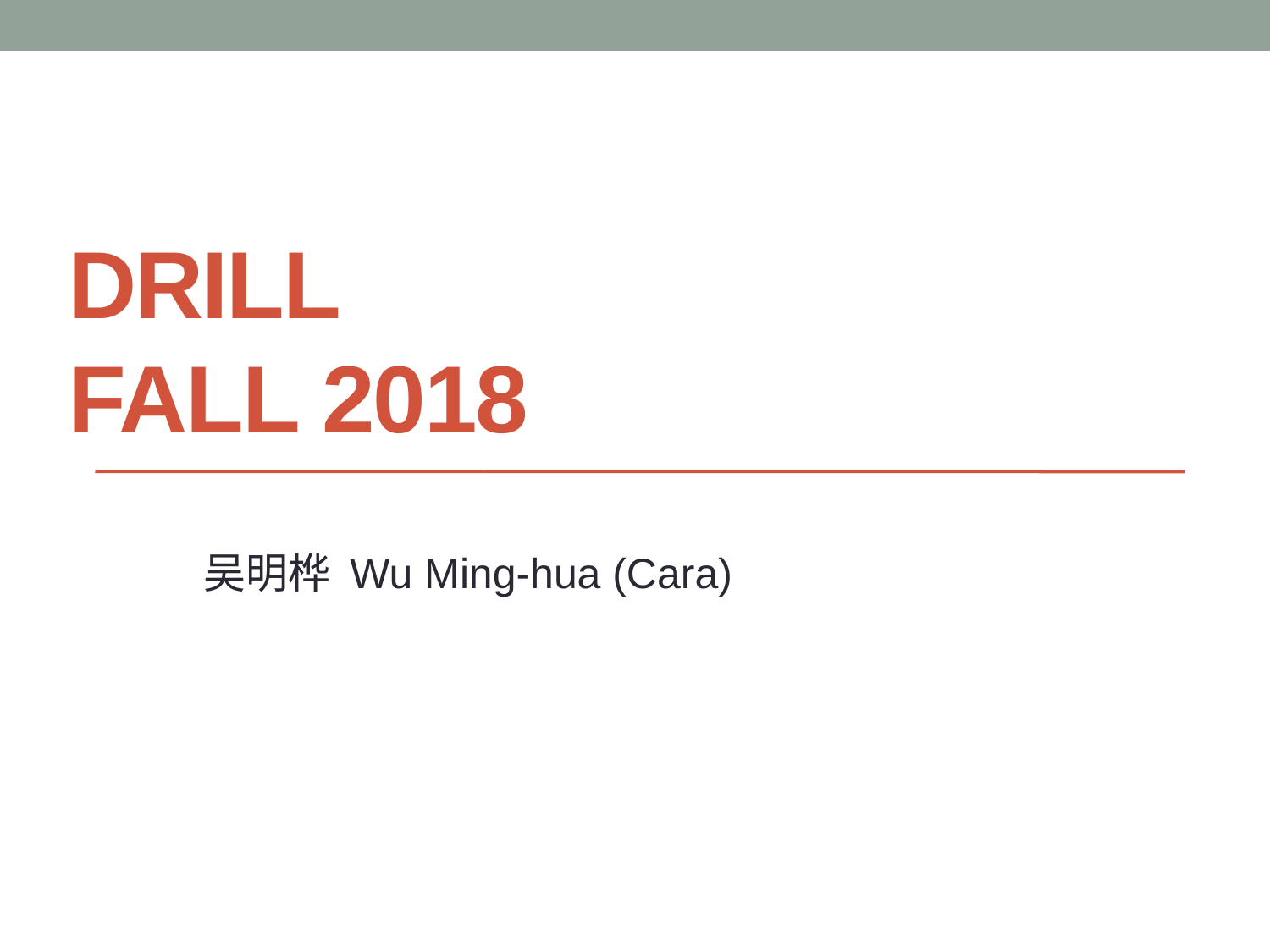

# Drill Fall 2018
吴明桦 Wu Ming-hua (Cara)